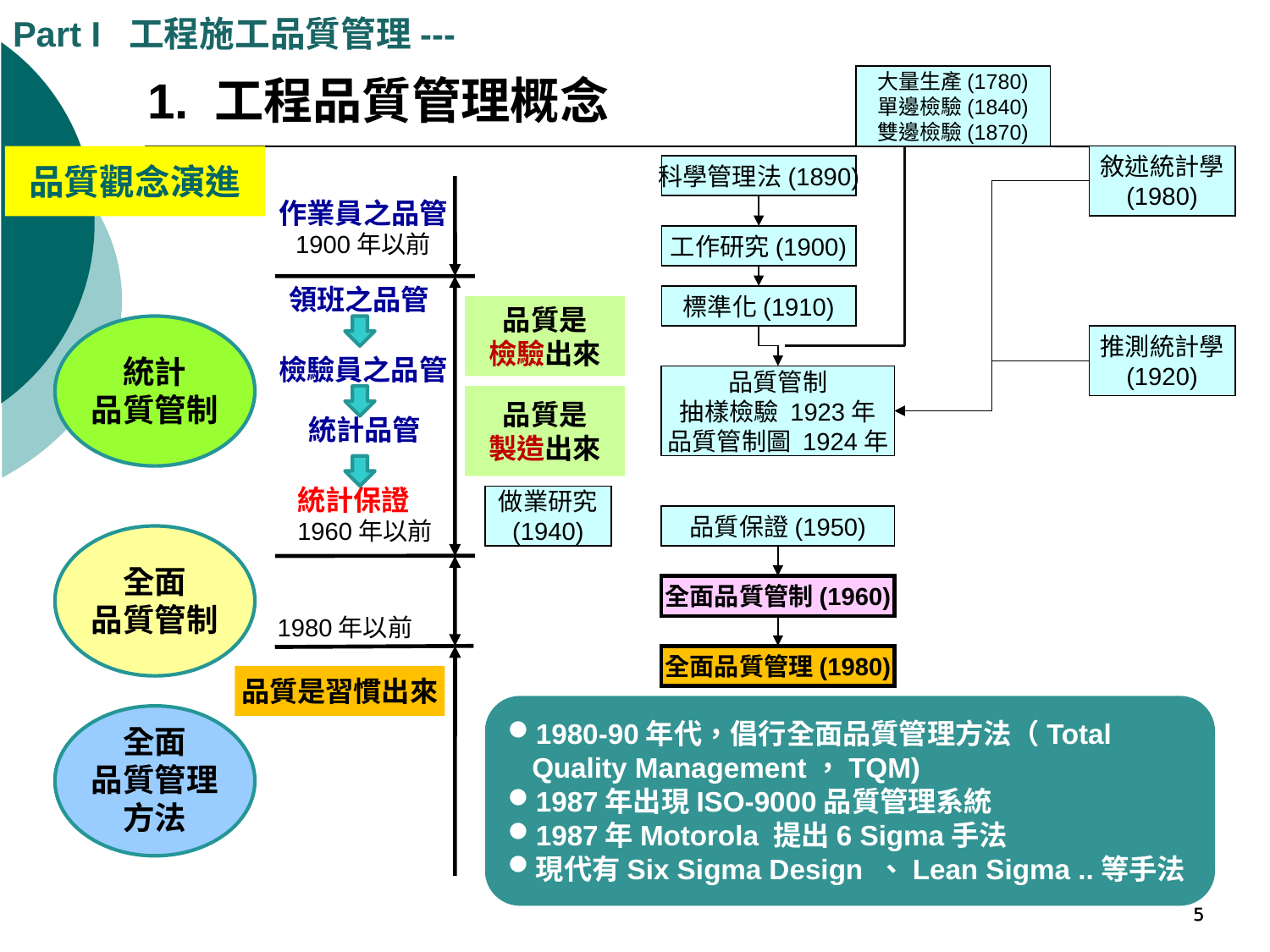

Part I  工程施工品質管理---
1. 工程品質管理概念
大量生產(1780)
單邊檢驗(1840)
雙邊檢驗(1870)
敘述統計學
(1980)
# 品質觀念演進
科學管理法(1890)

作業員之品管
1900年以前
工作研究(1900)

領班之品管

標準化(1910)
品質是
檢驗出來

統計
品質管制

推測統計學
(1920)
檢驗員之品管
品質管制
抽樣檢驗 1923年
品質管制圖 1924年

品質是
製造出來
統計品管

統計保證
1960年以前
做業研究
(1940)
品質保證(1950)

全面
品質管制

全面品質管制(1960)
1980年以前
全面品質管理(1980)

品質是習慣出來
1980-90年代，倡行全面品質管理方法（Total Quality Management，TQM)
1987年出現ISO-9000品質管理系統
1987年Motorola 提出6 Sigma手法
現代有Six Sigma Design 、Lean Sigma ..等手法

全面
品質管理方法